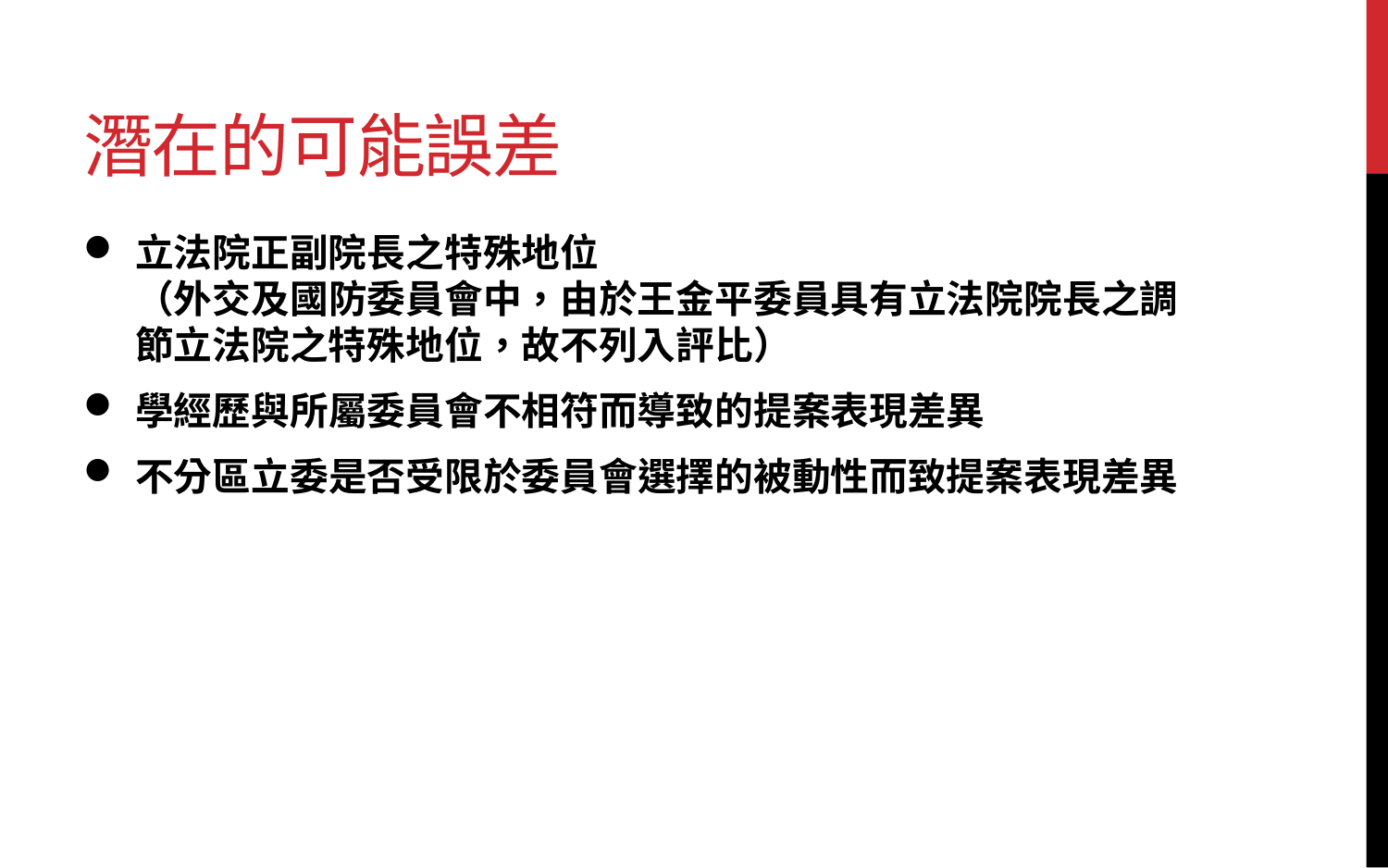

# 潛在的可能誤差
立法院正副院長之特殊地位
（外交及國防委員會中，由於王金平委員具有立法院院長之調節立法院之特殊地位，故不列入評比）
學經歷與所屬委員會不相符而導致的提案表現差異
不分區立委是否受限於委員會選擇的被動性而致提案表現差異